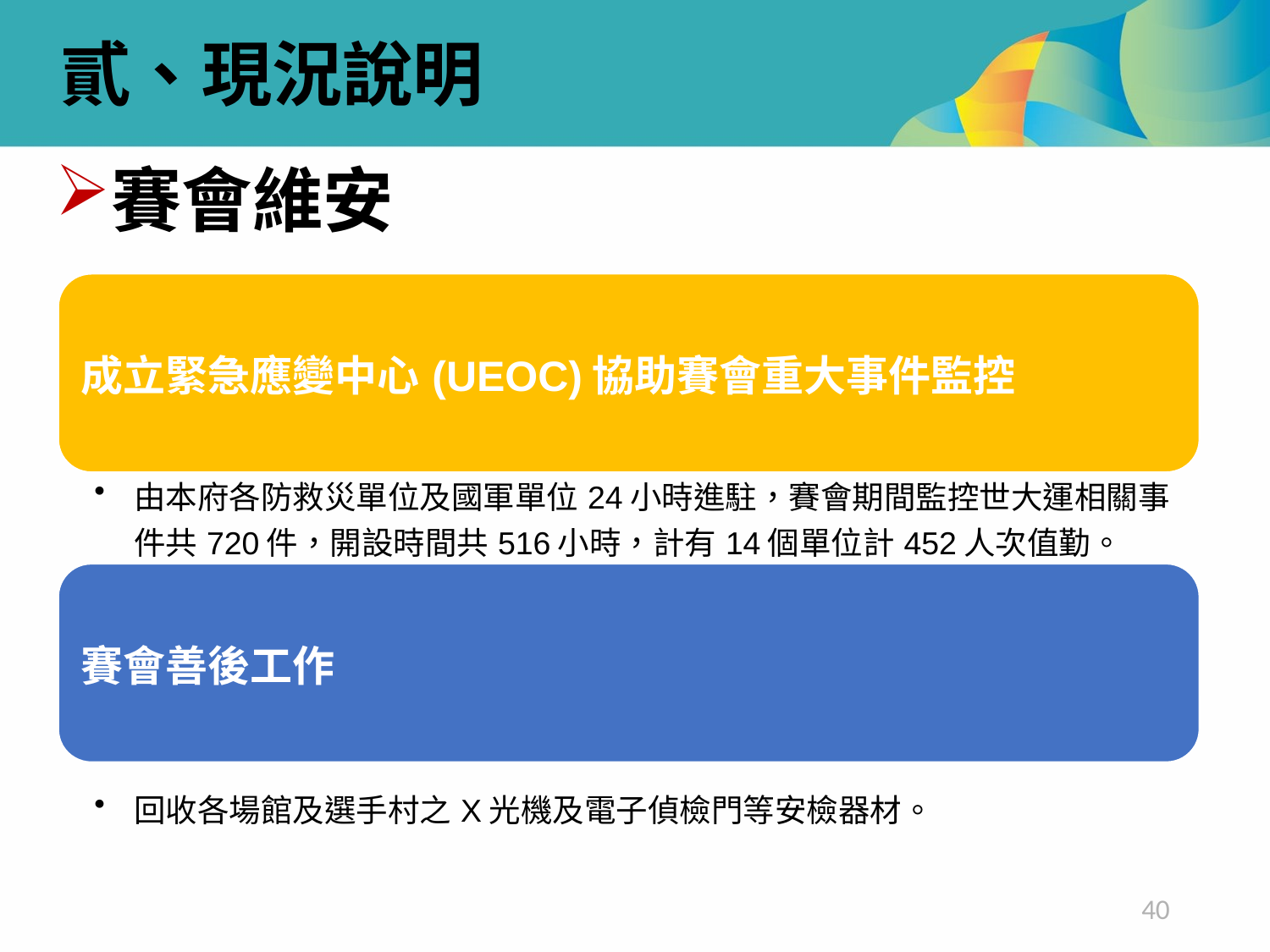

貳、現況說明
賽會維安

成立緊急應變中心(UEOC)協助賽會重大事件監控
由本府各防救災單位及國軍單位24小時進駐，賽會期間監控世大運相關事件共720件，開設時間共516小時，計有14個單位計452人次值勤。
賽會善後工作
回收各場館及選手村之X光機及電子偵檢門等安檢器材。
40